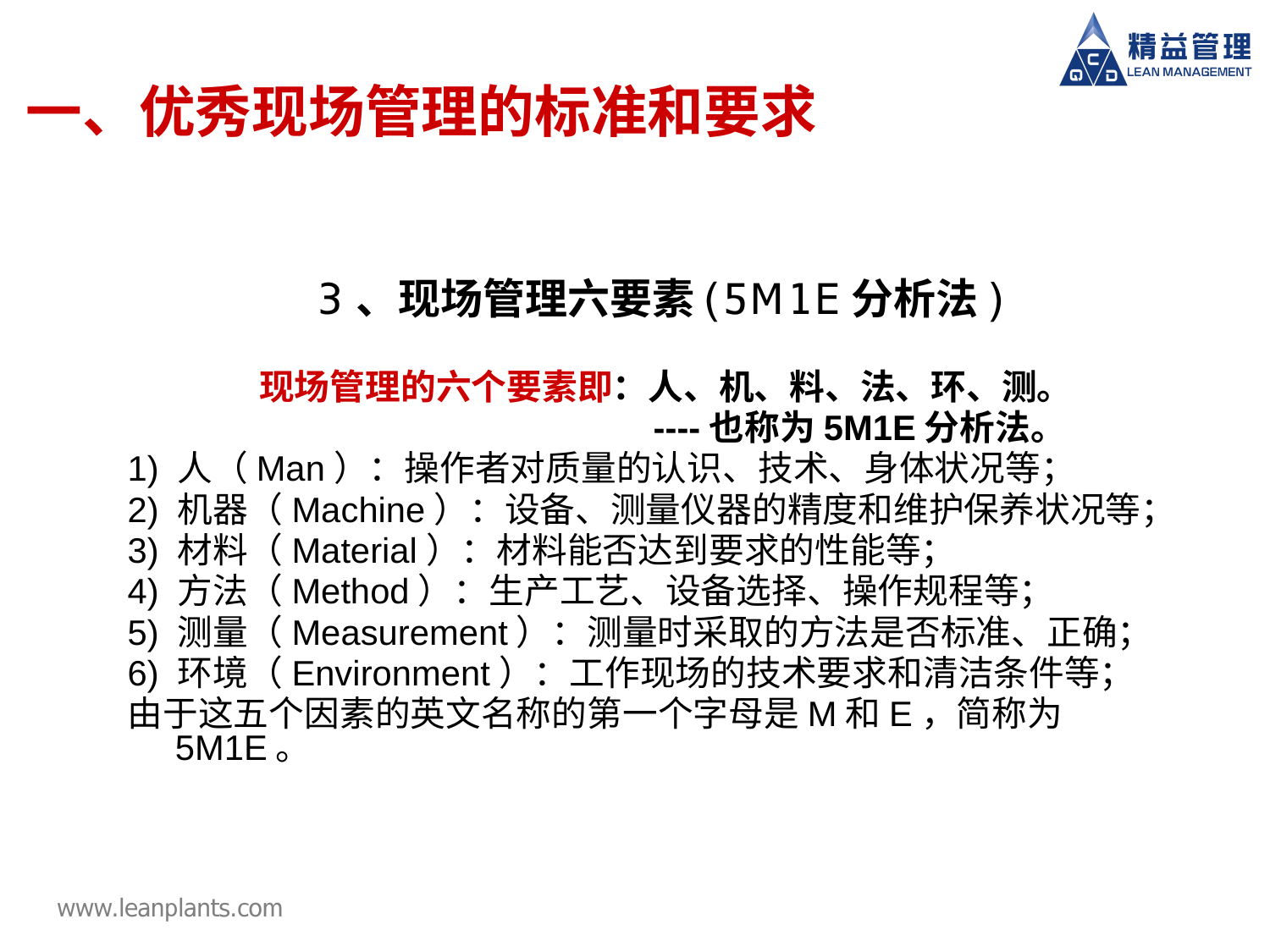

# 一、优秀现场管理的标准和要求
3、现场管理六要素(5M1E分析法)
     现场管理的六个要素即：人、机、料、法、环、测。
                                                      ----也称为5M1E分析法。
1) 人（Man）：操作者对质量的认识、技术、身体状况等；
2) 机器（Machine）：设备、测量仪器的精度和维护保养状况等；
3) 材料（Material）：材料能否达到要求的性能等；
4) 方法（Method）：生产工艺、设备选择、操作规程等；
5) 测量（Measurement）：测量时采取的方法是否标准、正确；
6) 环境（Environment）：工作现场的技术要求和清洁条件等；
由于这五个因素的英文名称的第一个字母是M和E，简称为5M1E。